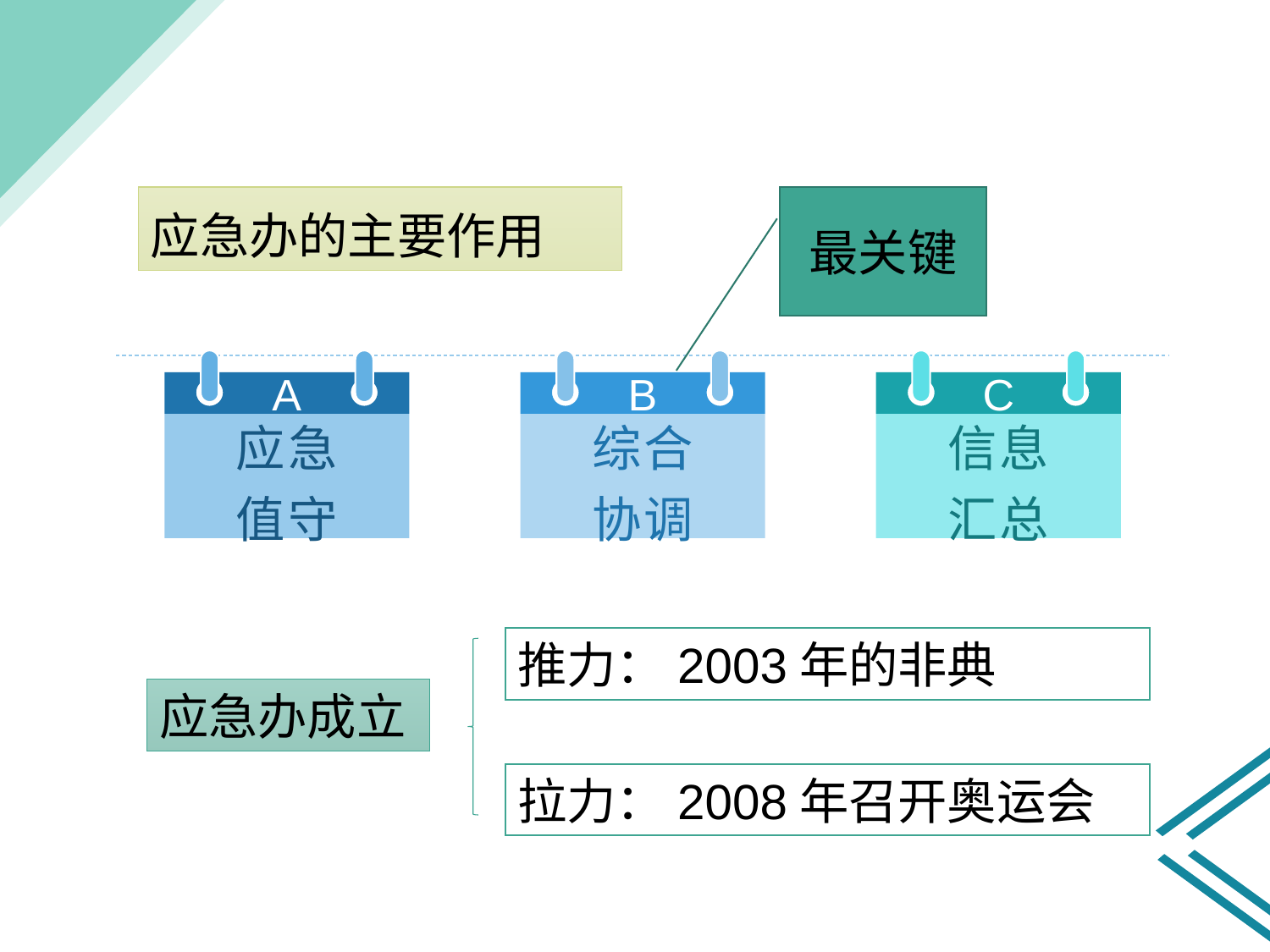

应急办的主要作用
最关键

A
B
C
应急
值守
综合
协调
信息
汇总
推力：2003年的非典

应急办成立
拉力：2008年召开奥运会